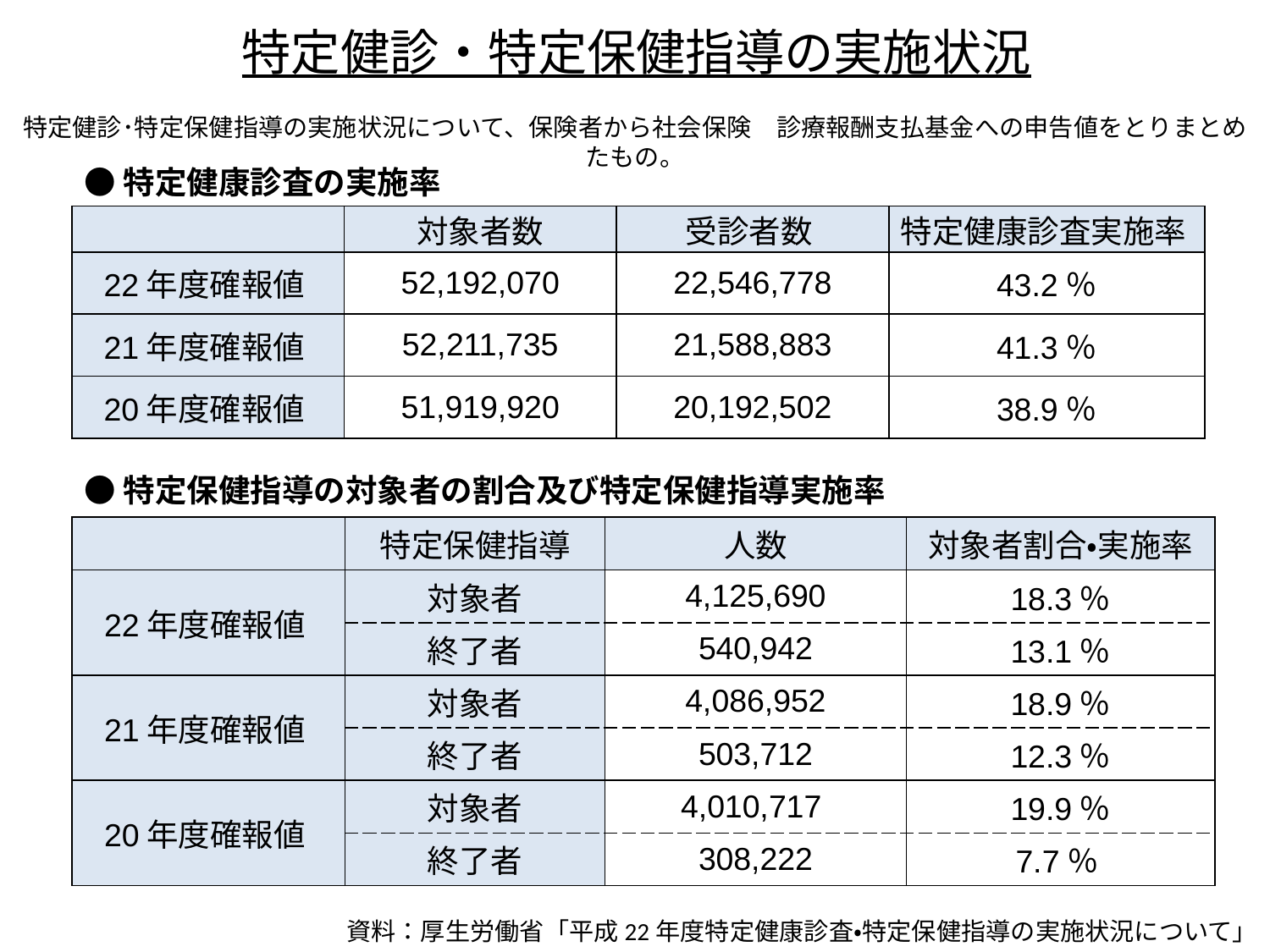

特定健診・特定保健指導の実施状況
特定健診･特定保健指導の実施状況について、保険者から社会保険　診療報酬支払基金への申告値をとりまとめたもの。
●特定健康診査の実施率
|  | 対象者数 | 受診者数 | 特定健康診査実施率 |
| --- | --- | --- | --- |
| 22年度確報値 | 52,192,070 | 22,546,778 | 43.2％ |
| 21年度確報値 | 52,211,735 | 21,588,883 | 41.3％ |
| 20年度確報値 | 51,919,920 | 20,192,502 | 38.9％ |
●特定保健指導の対象者の割合及び特定保健指導実施率
|  | 特定保健指導 | 人数 | 対象者割合・実施率 |
| --- | --- | --- | --- |
| 22年度確報値 | 対象者 | 4,125,690 | 18.3％ |
|  | 終了者 | 540,942 | 13.1％ |
| 21年度確報値 | 対象者 | 4,086,952 | 18.9％ |
|  | 終了者 | 503,712 | 12.3％ |
| 20年度確報値 | 対象者 | 4,010,717 | 19.9％ |
|  | 終了者 | 308,222 | 7.7％ |
資料：厚生労働省「平成22年度特定健康診査・特定保健指導の実施状況について」